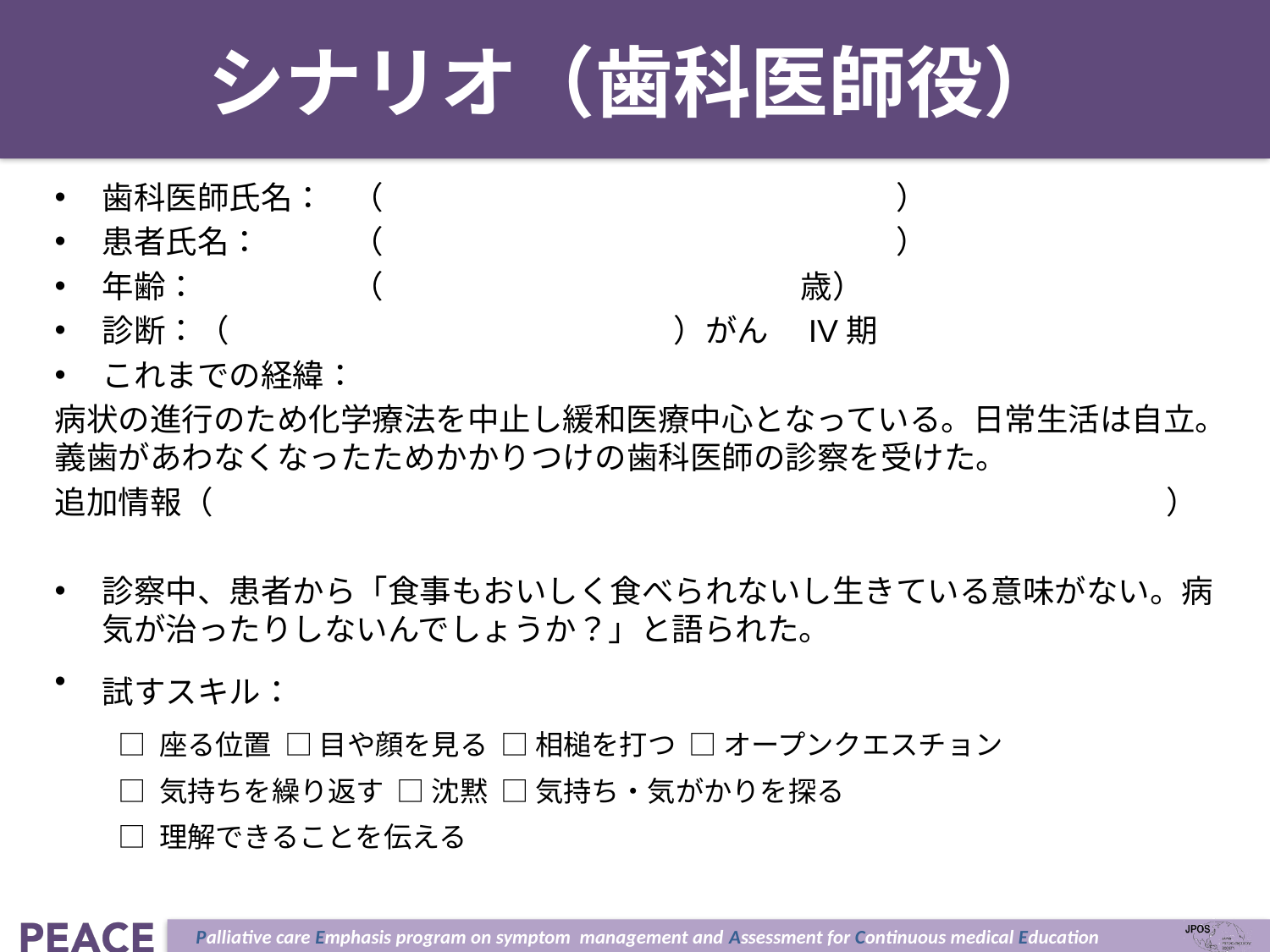

# シナリオ（歯科医師役）
歯科医師氏名：	（		　　　　　　　　　）
患者氏名：	（		　　　　　　　　　）
年齢：	（	　　　　　　　　　　歳）
診断：（				　　）がん　IV期
これまでの経緯：
病状の進行のため化学療法を中止し緩和医療中心となっている。日常生活は自立。義歯があわなくなったためかかりつけの歯科医師の診察を受けた。
追加情報（　　　　　　　　　　　　　　　　　　　　　　　　　　　　　　）

診察中、患者から「食事もおいしく食べられないし生きている意味がない。病気が治ったりしないんでしょうか？」と語られた。
試すスキル：
□ 座る位置  □ 目や顔を見る  □ 相槌を打つ  □ オープンクエスチョン
□ 気持ちを繰り返す  □ 沈黙  □ 気持ち・気がかりを探る
□ 理解できることを伝える